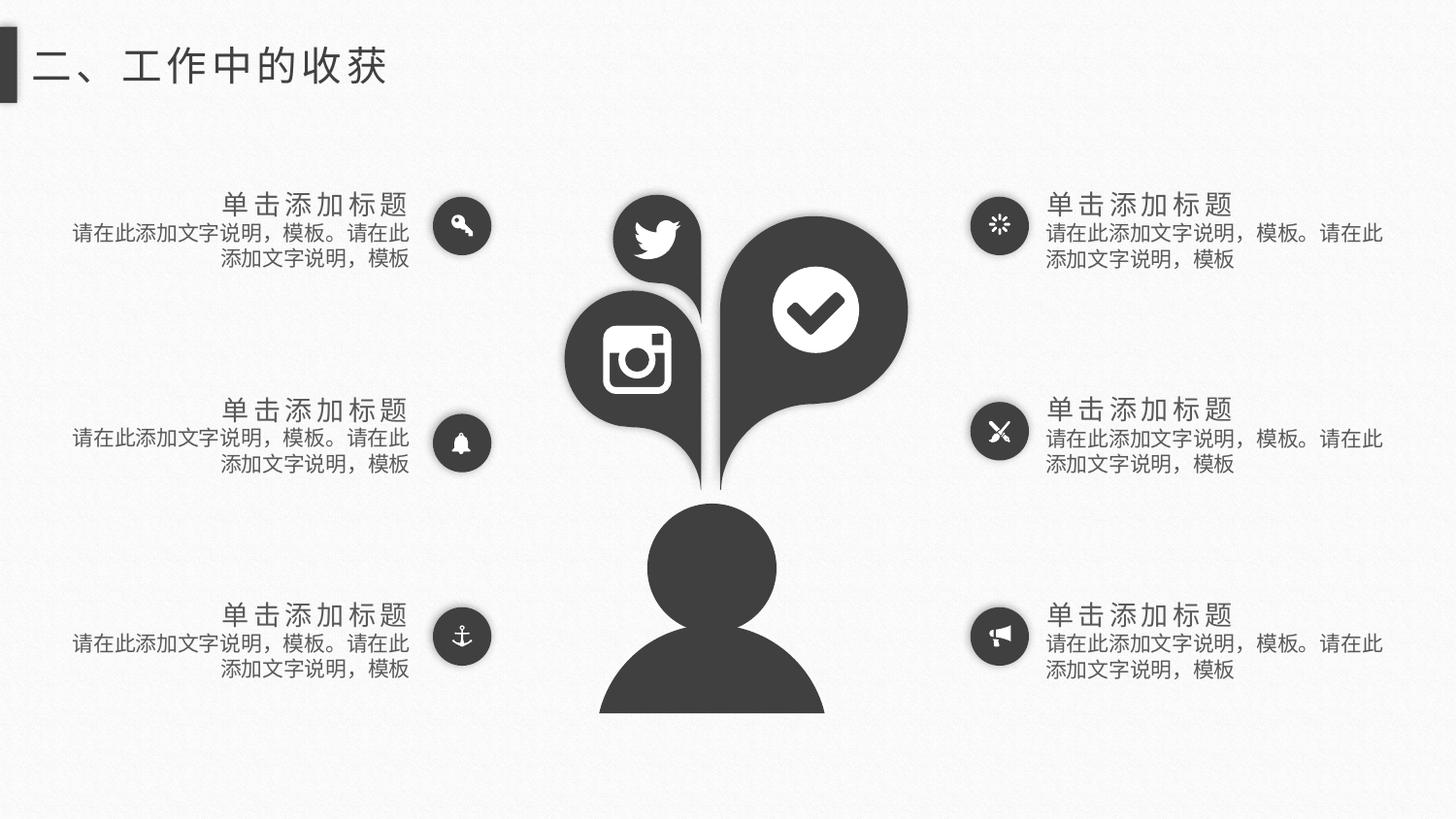

二、工作中的收获
单击添加标题
请在此添加文字说明，模板。请在此添加文字说明，模板
单击添加标题
请在此添加文字说明，模板。请在此添加文字说明，模板

单击添加标题
请在此添加文字说明，模板。请在此添加文字说明，模板
单击添加标题
请在此添加文字说明，模板。请在此添加文字说明，模板

单击添加标题
请在此添加文字说明，模板。请在此添加文字说明，模板
单击添加标题
请在此添加文字说明，模板。请在此添加文字说明，模板